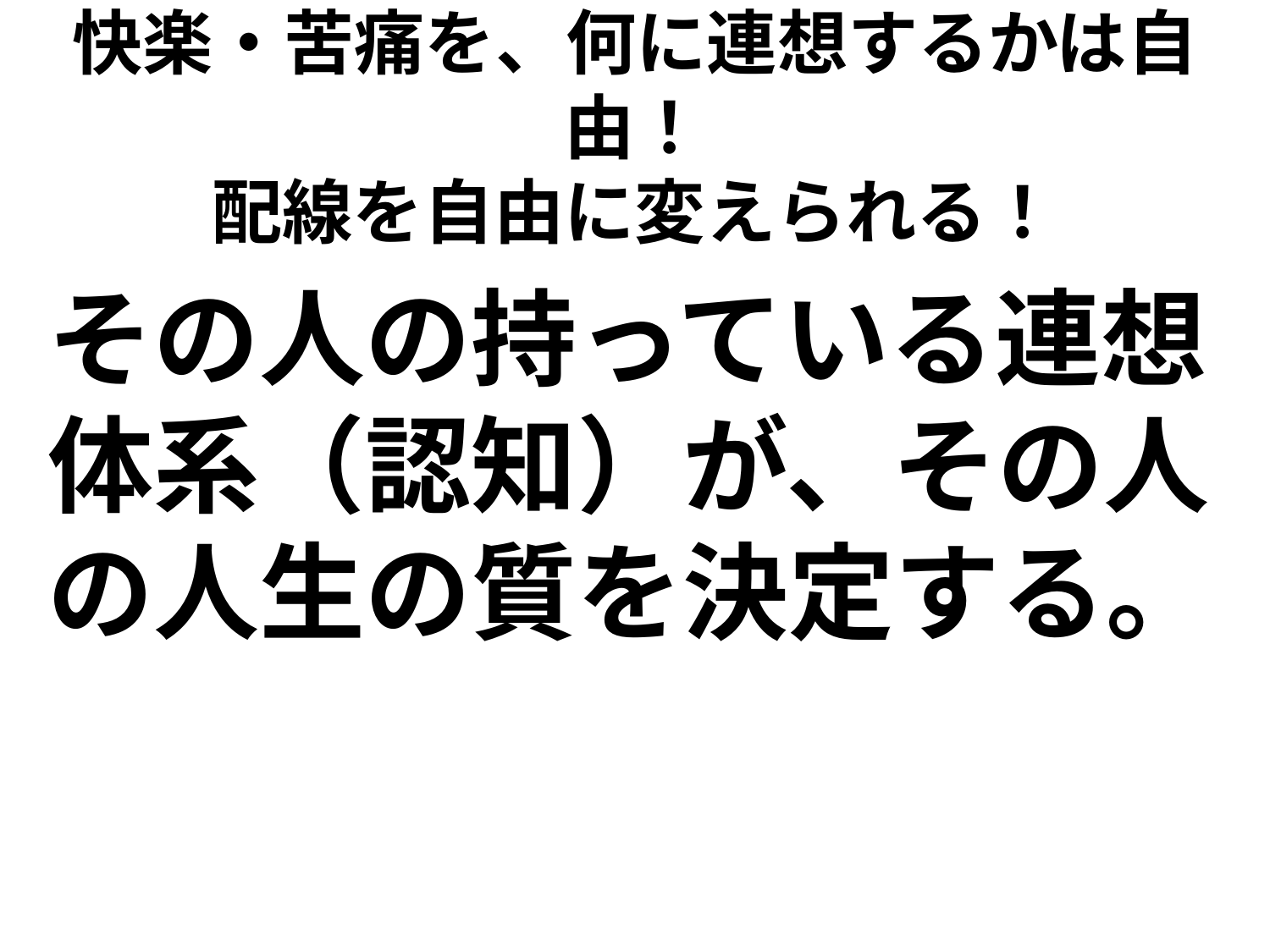

# 快楽・苦痛を、何に連想するかは自由！ 配線を自由に変えられる！
その人の持っている連想体系（認知）が、その人の人生の質を決定する。